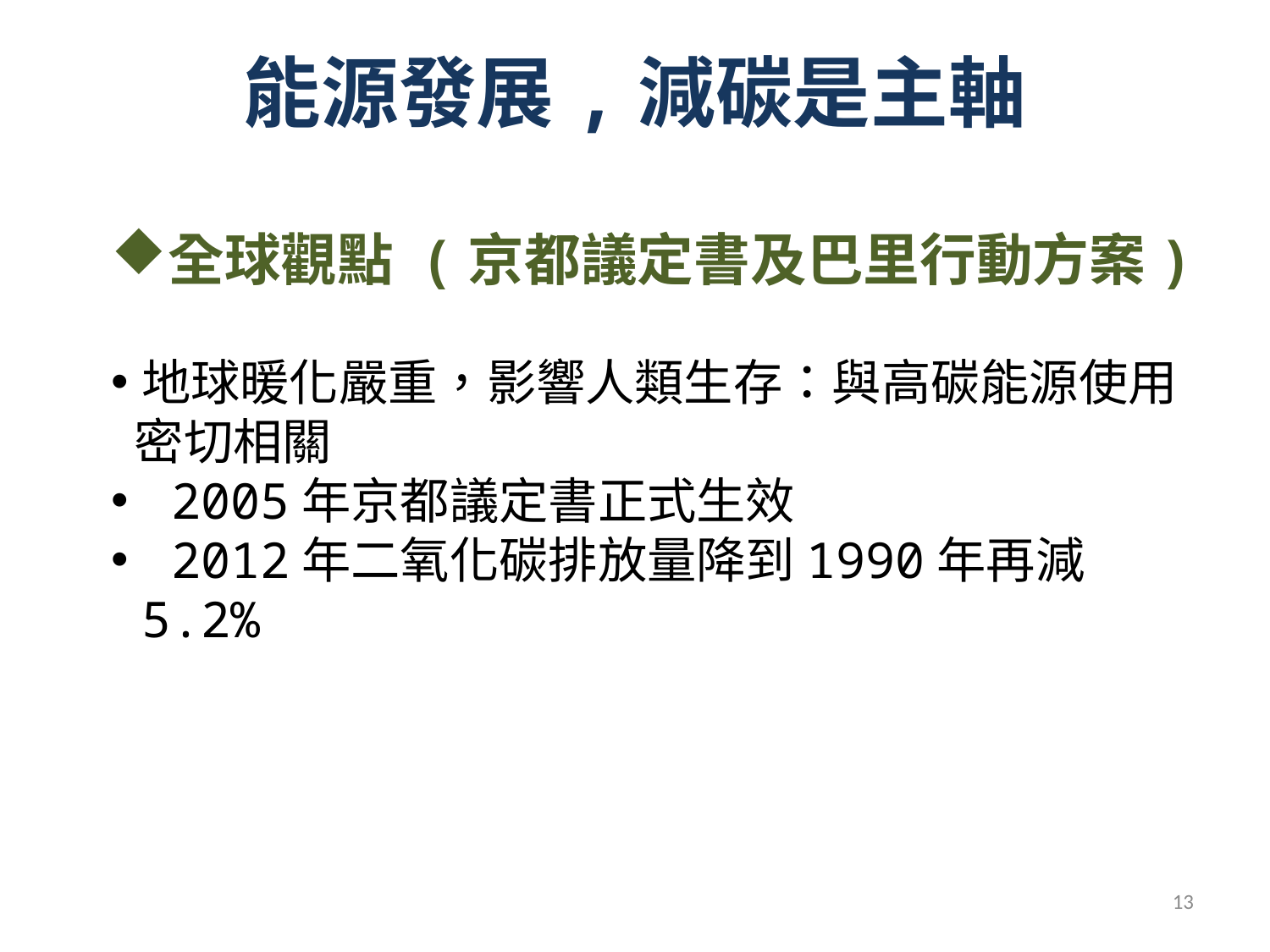

能源發展,減碳是主軸
全球觀點 (京都議定書及巴里行動方案)

地球暖化嚴重，影響人類生存：與高碳能源使用
 密切相關
 2005年京都議定書正式生效
 2012年二氧化碳排放量降到1990年再減5.2%

13